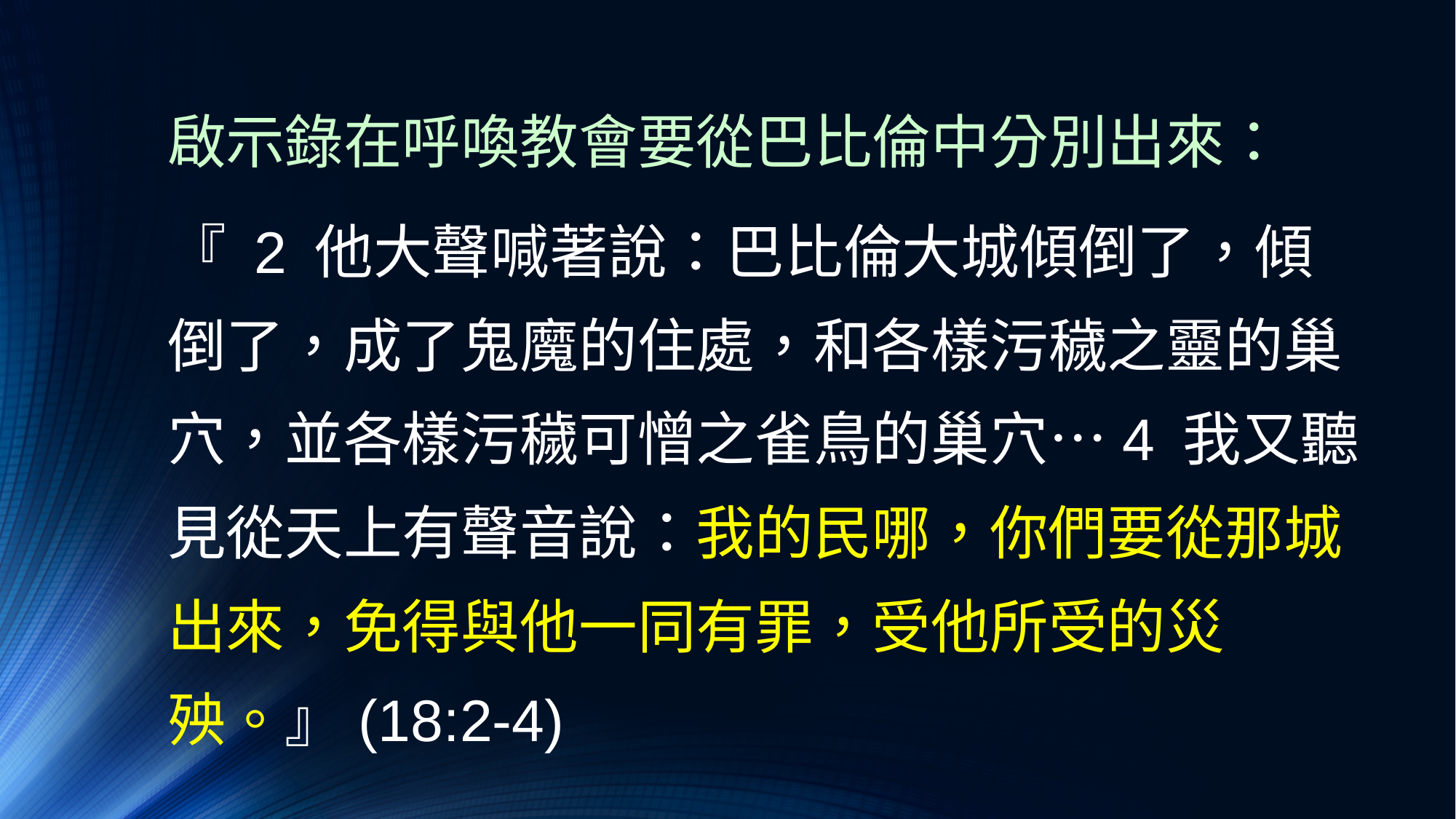

啟示錄在呼喚教會要從巴比倫中分別出來：
『 2 他大聲喊著說：巴比倫大城傾倒了，傾倒了，成了鬼魔的住處，和各樣污穢之靈的巢穴，並各樣污穢可憎之雀鳥的巢穴…4 我又聽見從天上有聲音說：我的民哪，你們要從那城出來，免得與他一同有罪，受他所受的災殃。』(18:2-4)